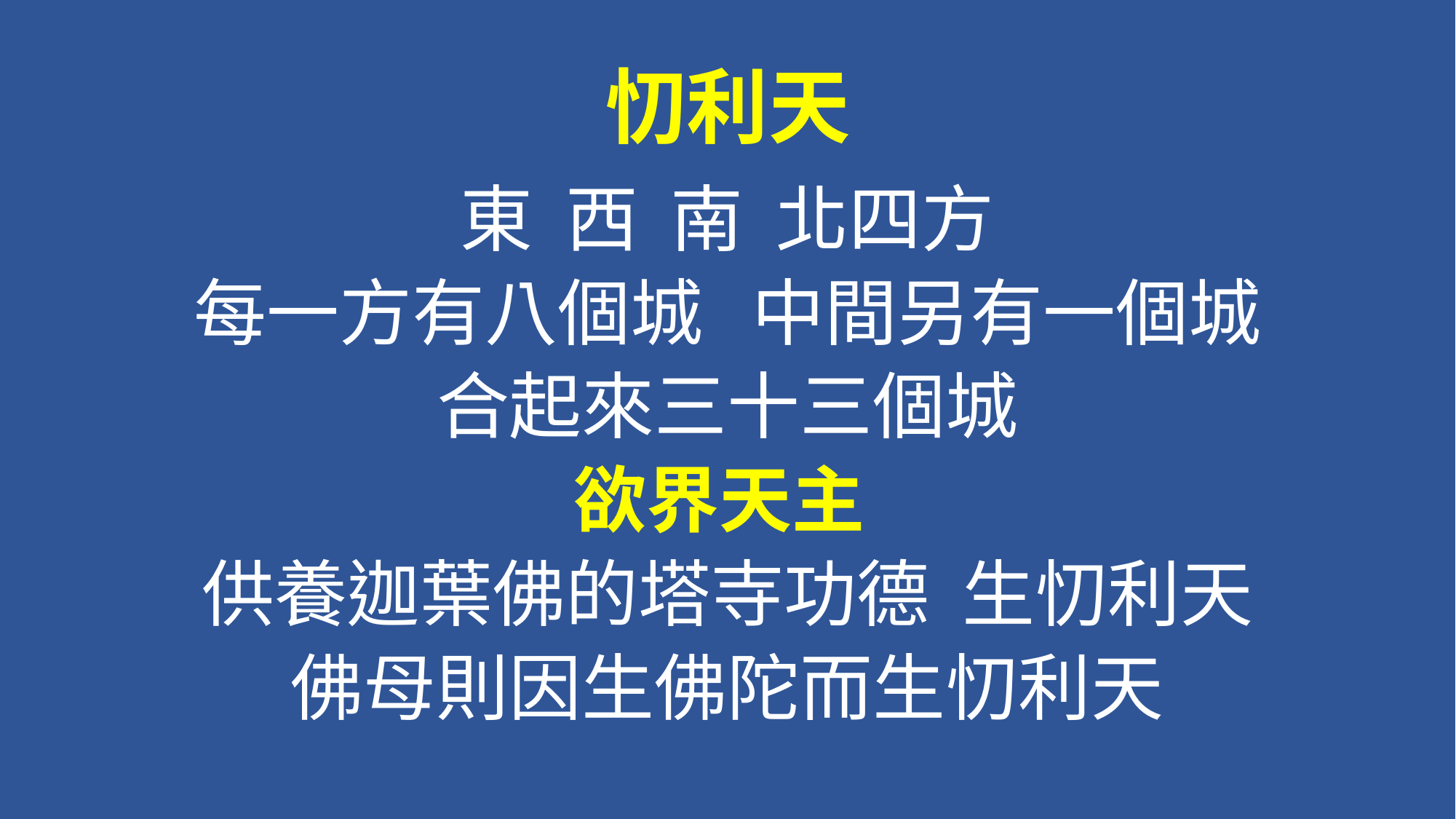

# 忉利天
東  西  南  北四方
每一方有八個城   中間另有一個城
合起來三十三個城
欲界天主
供養迦葉佛的塔寺功德  生忉利天
佛母則因生佛陀而生忉利天